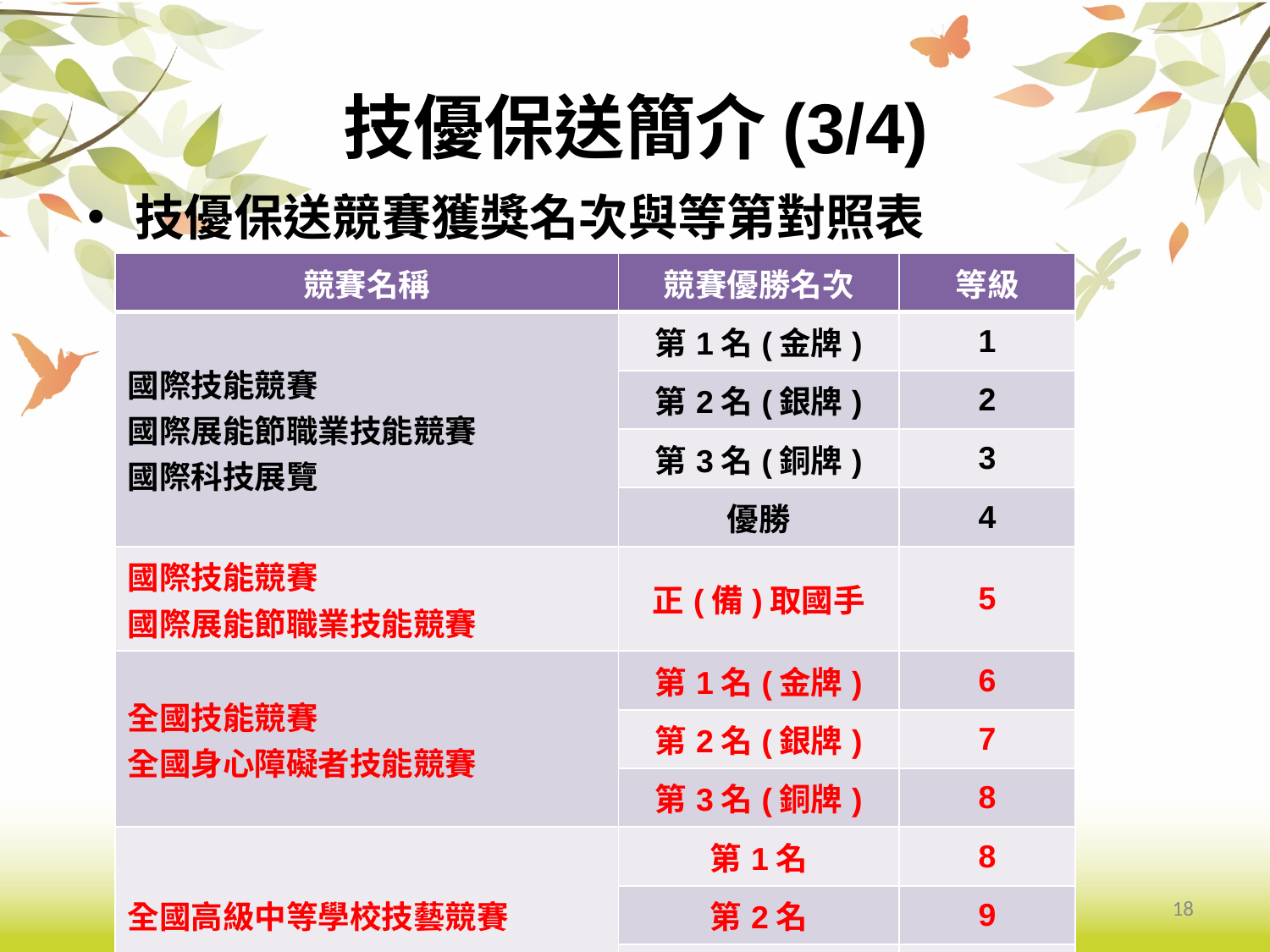

# 技優保送簡介(3/4)
技優保送競賽獲獎名次與等第對照表
| 競賽名稱 | 競賽優勝名次 | 等級 |
| --- | --- | --- |
| 國際技能競賽 國際展能節職業技能競賽 國際科技展覽 | 第1名(金牌) | 1 |
|  | 第2名(銀牌) | 2 |
|  | 第3名(銅牌) | 3 |
|  | 優勝 | 4 |
| 國際技能競賽 國際展能節職業技能競賽 | 正(備)取國手 | 5 |
| 全國技能競賽 全國身心障礙者技能競賽 | 第1名(金牌) | 6 |
|  | 第2名(銀牌) | 7 |
|  | 第3名(銅牌) | 8 |
| 全國高級中等學校技藝競賽 | 第1名 | 8 |
|  | 第2名 | 9 |
|  | 第3名 | 10 |
18